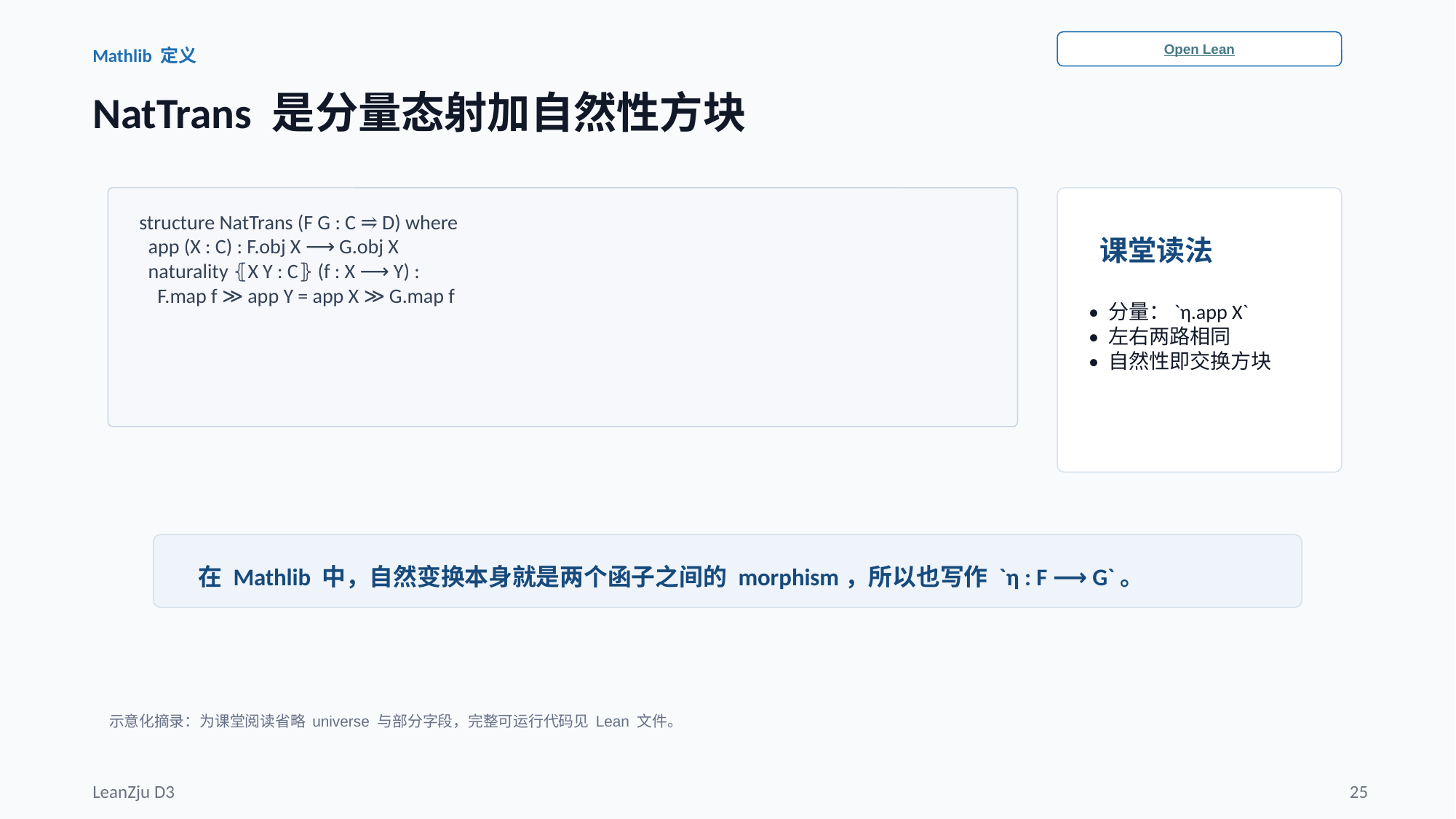

Open Lean
Mathlib 定义
NatTrans 是分量态射加自然性方块

structure NatTrans (F G : C ⥤ D) where
  app (X : C) : F.obj X ⟶ G.obj X
  naturality ⦃X Y : C⦄ (f : X ⟶ Y) :
    F.map f ≫ app Y = app X ≫ G.map f
课堂读法
• 分量：`η.app X`
• 左右两路相同
• 自然性即交换方块

在 Mathlib 中，自然变换本身就是两个函子之间的 morphism，所以也写作 `η : F ⟶ G`。
示意化摘录：为课堂阅读省略 universe 与部分字段，完整可运行代码见 Lean 文件。
LeanZju D3
25